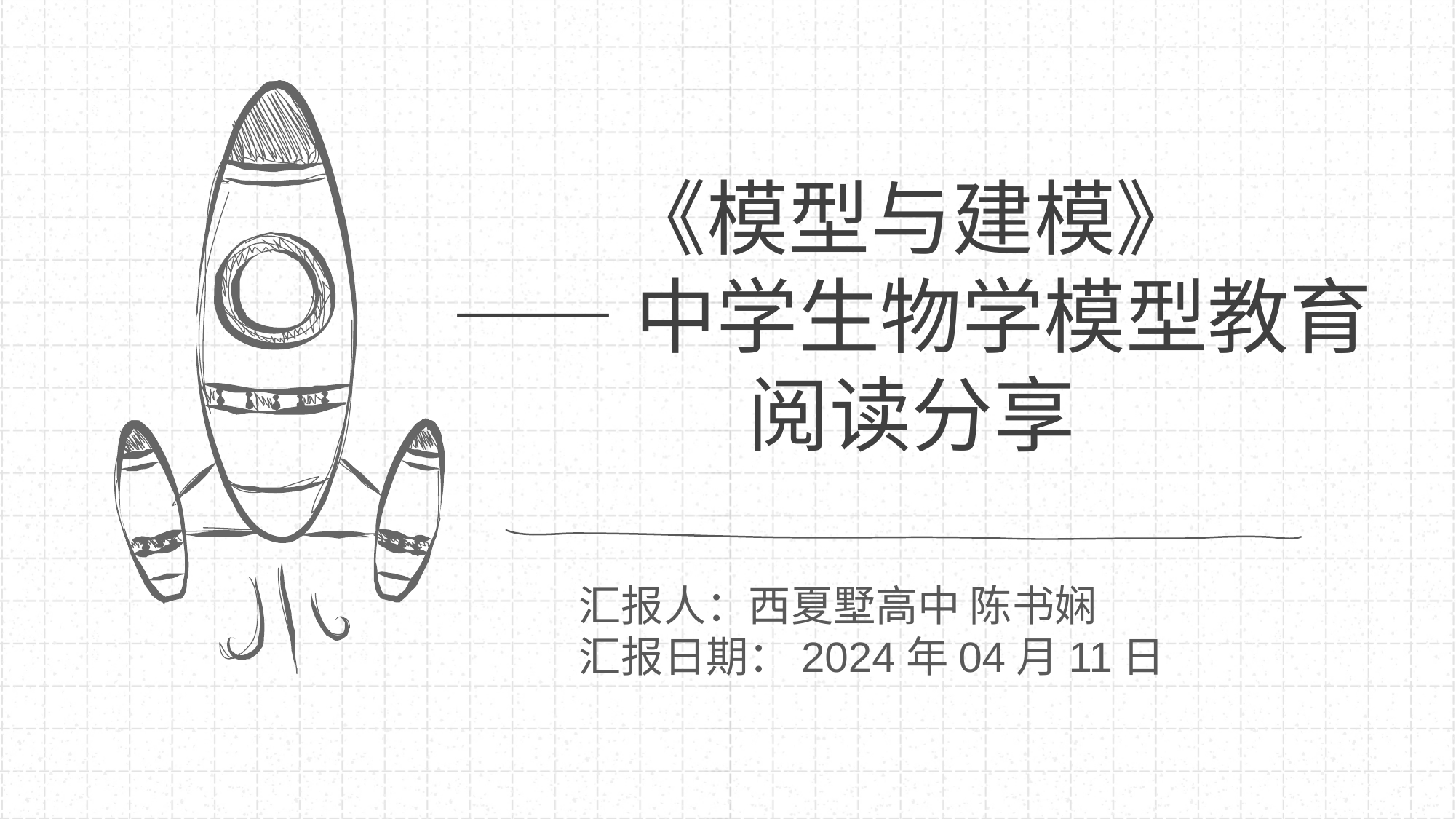

《模型与建模》
——中学生物学模型教育
阅读分享

汇报人：西夏墅高中 陈书娴
汇报日期：2024年04月11日